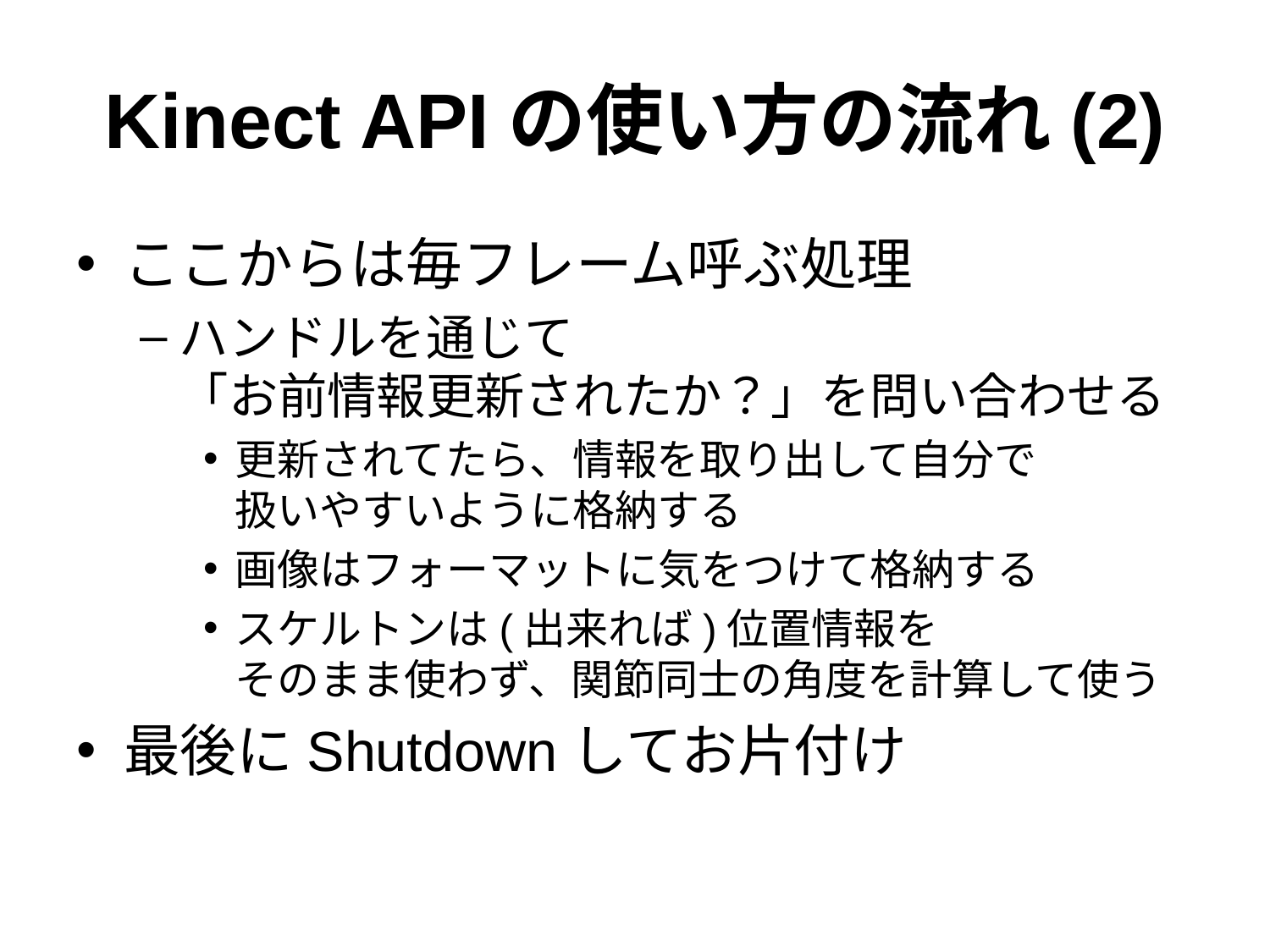

# Kinect APIの使い方の流れ(2)
ここからは毎フレーム呼ぶ処理
ハンドルを通じて
「お前情報更新されたか？」を問い合わせる
更新されてたら、情報を取り出して自分で
扱いやすいように格納する
画像はフォーマットに気をつけて格納する
スケルトンは(出来れば)位置情報を
そのまま使わず、関節同士の角度を計算して使う
最後にShutdownしてお片付け